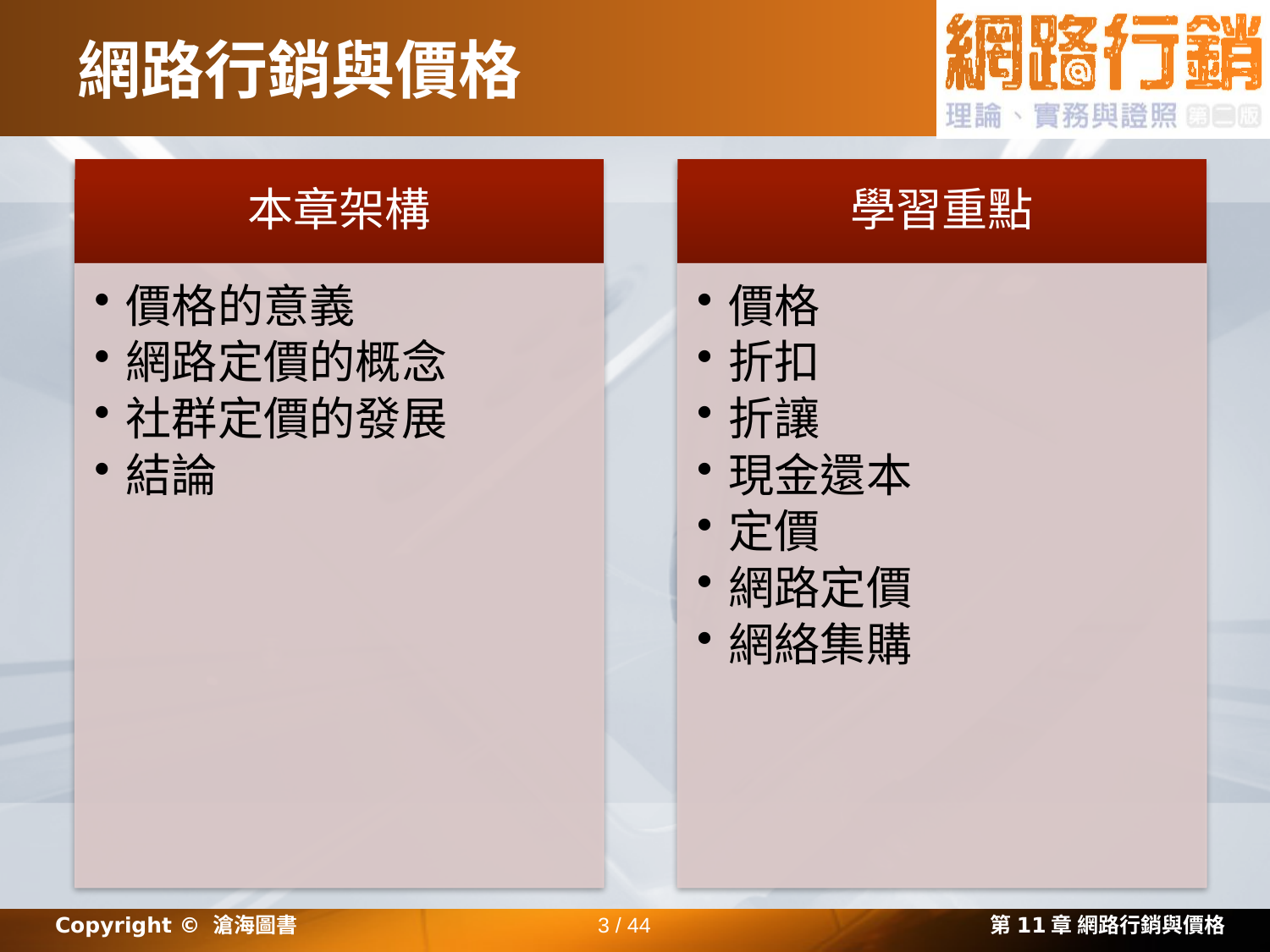

# 網路行銷與價格
本章架構
價格的意義
網路定價的概念
社群定價的發展
結論
學習重點
價格
折扣
折讓
現金還本
定價
網路定價
網絡集購
Copyright © 滄海圖書
3 / 44
第11章 網路行銷與價格